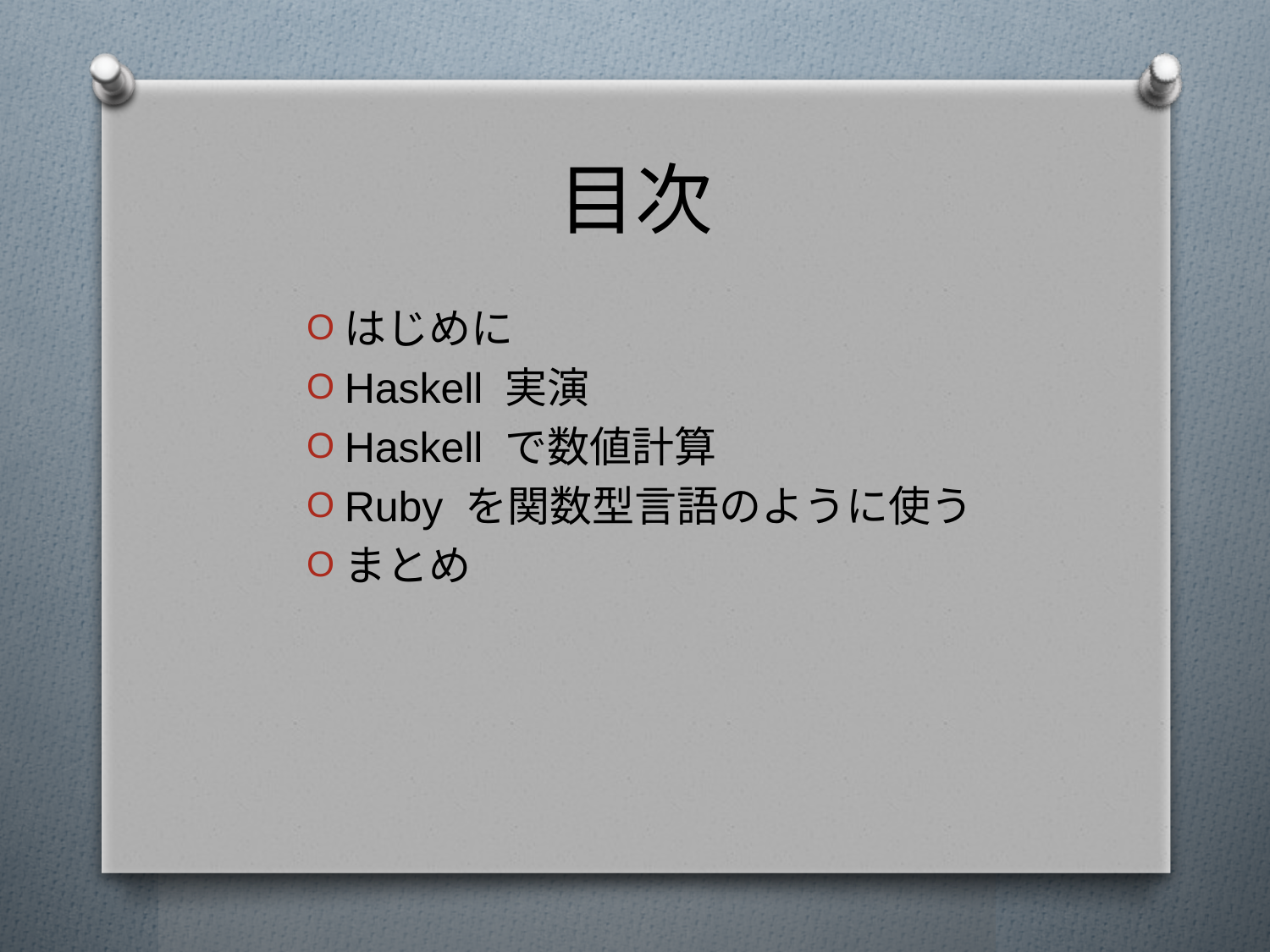

# 目次
はじめに
Haskell 実演
Haskell で数値計算
Ruby を関数型言語のように使う
まとめ